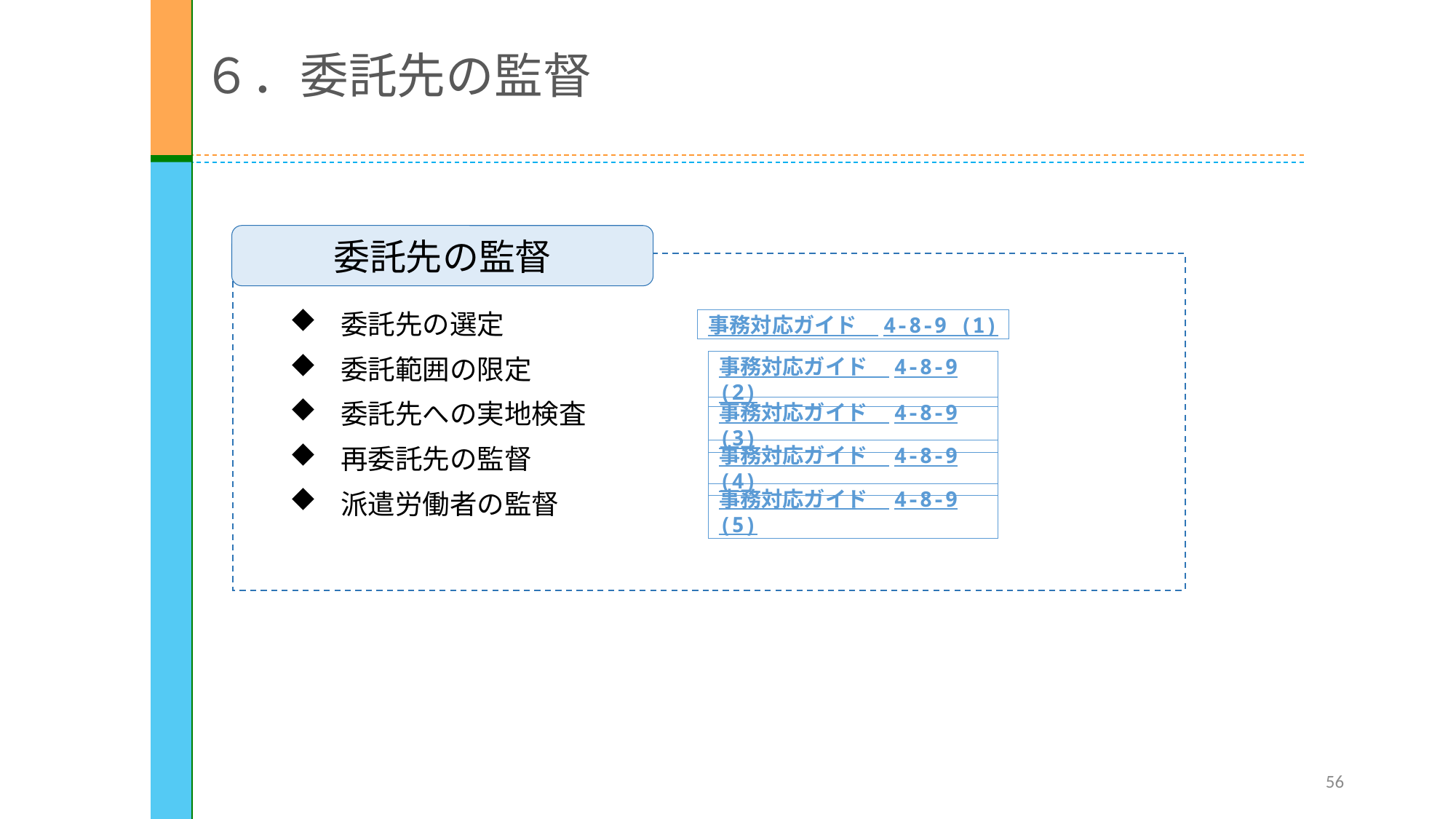

６．委託先の監督

委託先の監督

委託先の選定
委託範囲の限定
委託先への実地検査
再委託先の監督
派遣労働者の監督
事務対応ガイド　4-8-9 (1)
事務対応ガイド　4-8-9 (2)
事務対応ガイド　4-8-9 (3)
事務対応ガイド　4-8-9 (4)
事務対応ガイド　4-8-9 (5)
56